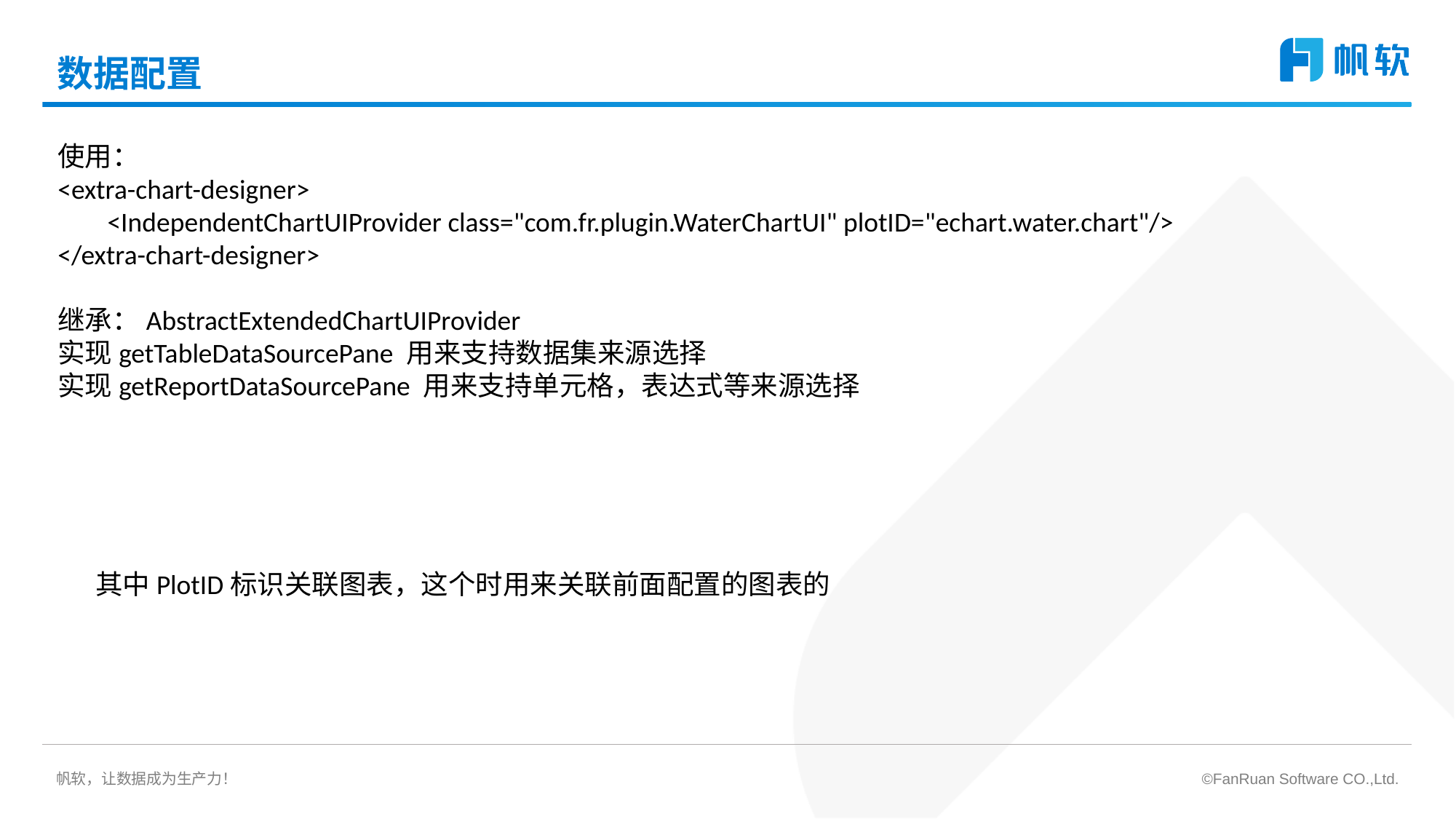

# 数据配置
使用：
<extra-chart-designer>
        <IndependentChartUIProvider class="com.fr.plugin.WaterChartUI" plotID="echart.water.chart"/>
</extra-chart-designer>

继承：AbstractExtendedChartUIProvider
实现getTableDataSourcePane 用来支持数据集来源选择
实现getReportDataSourcePane 用来支持单元格，表达式等来源选择
其中PlotID标识关联图表，这个时用来关联前面配置的图表的